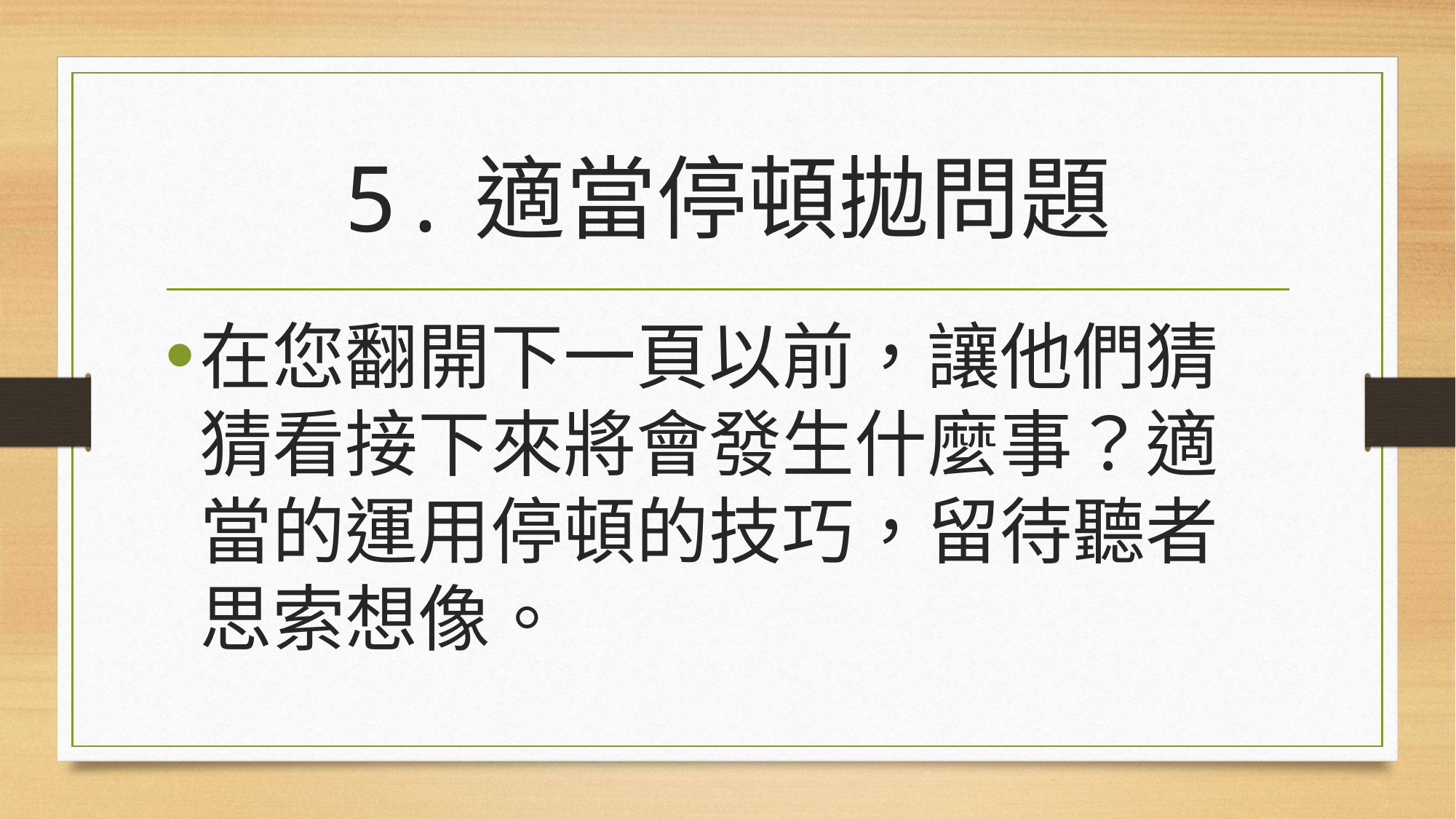

# 5.適當停頓拋問題
在您翻開下一頁以前，讓他們猜猜看接下來將會發生什麼事？適當的運用停頓的技巧，留待聽者思索想像。